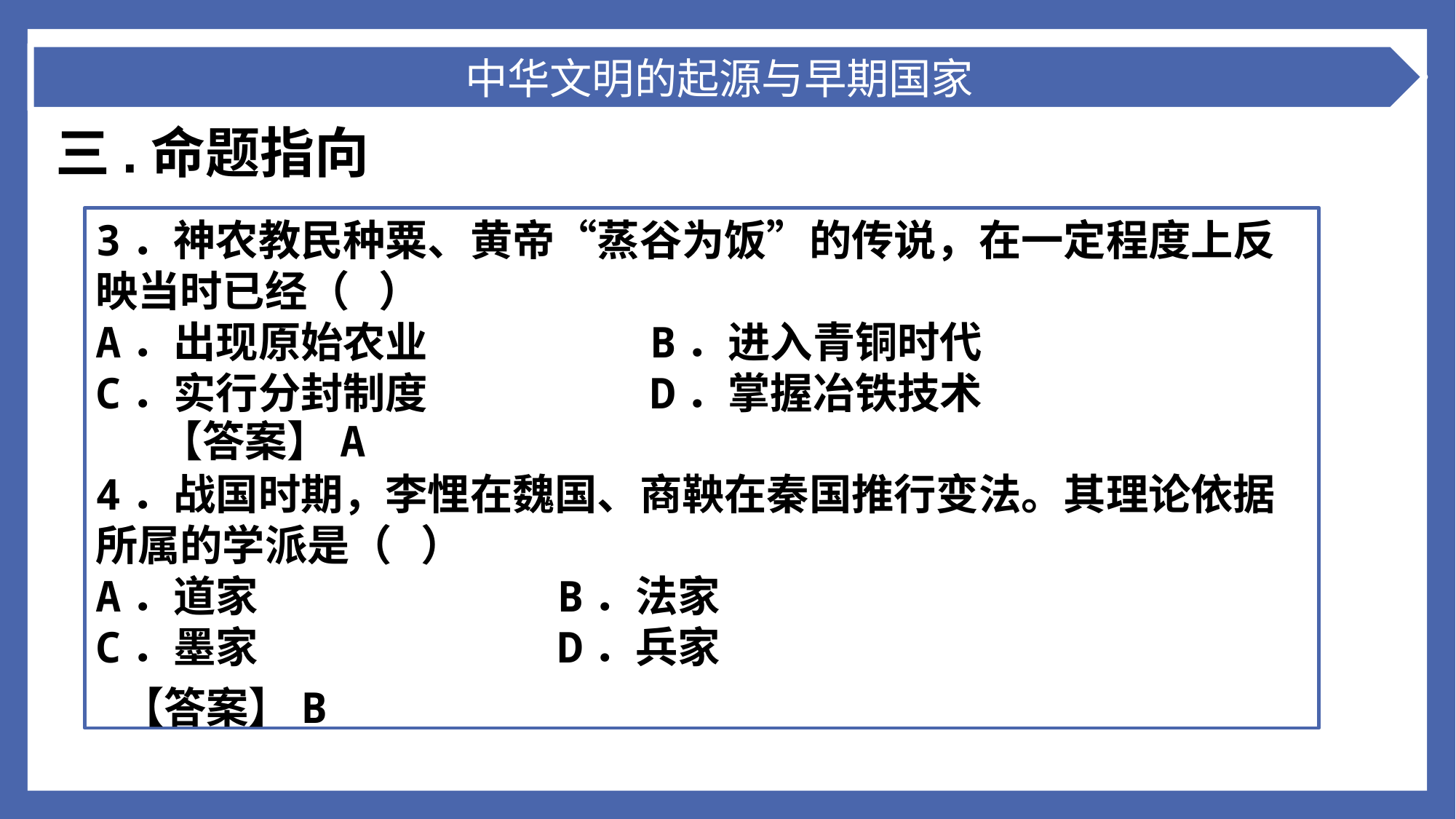

中华文明的起源与早期国家
三.命题指向
3．神农教民种粟、黄帝“蒸谷为饭”的传说，在一定程度上反映当时已经（   ）
A．出现原始农业                      B．进入青铜时代
C．实行分封制度                      D．掌握冶铁技术

4．战国时期，李悝在魏国、商鞅在秦国推行变法。其理论依据所属的学派是（   ）
A．道家                              B．法家
C．墨家                              D．兵家

【答案】A
【答案】B